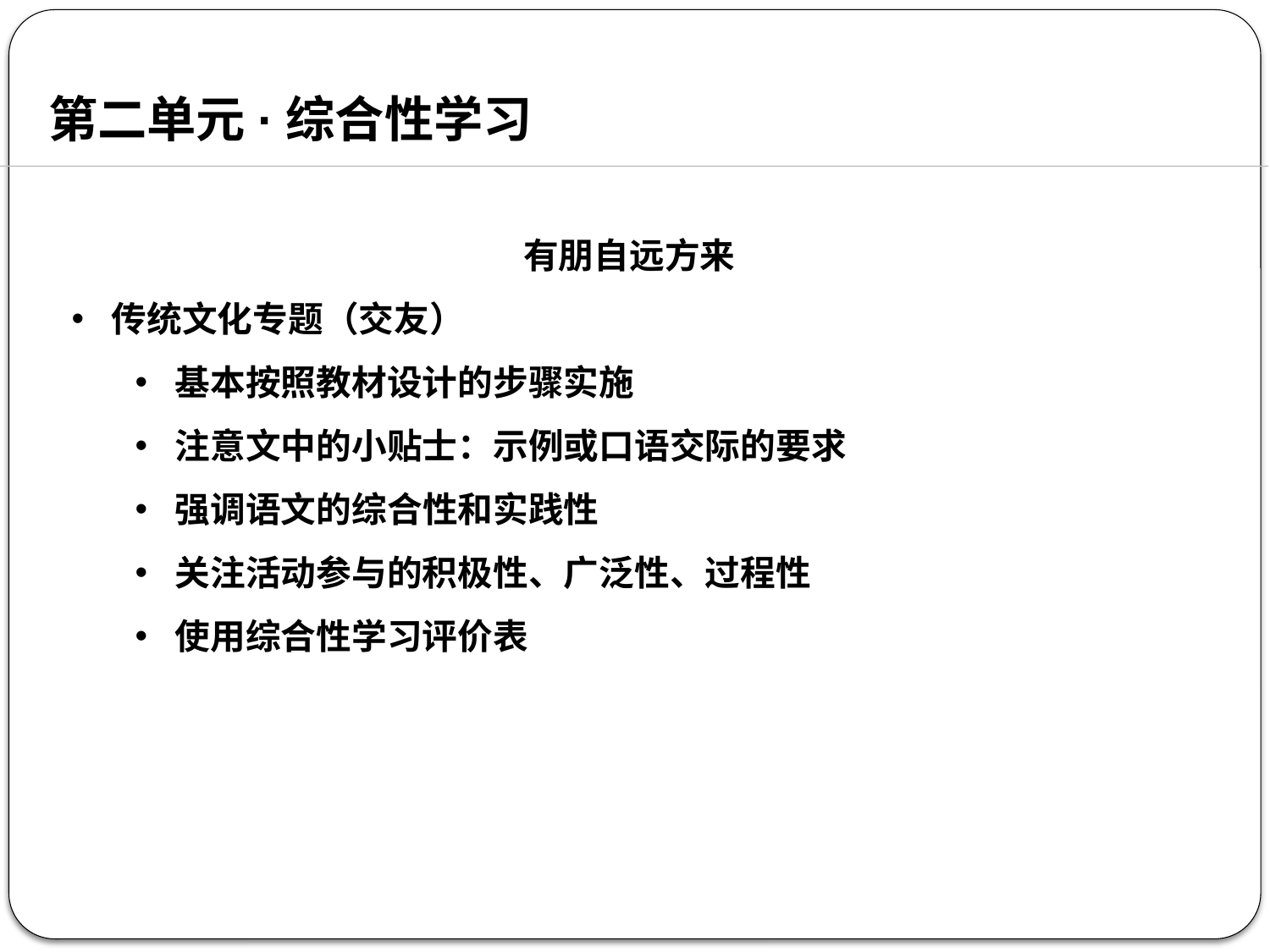

第二单元·综合性学习

有朋自远方来
传统文化专题（交友）
基本按照教材设计的步骤实施
注意文中的小贴士：示例或口语交际的要求
强调语文的综合性和实践性
关注活动参与的积极性、广泛性、过程性
使用综合性学习评价表